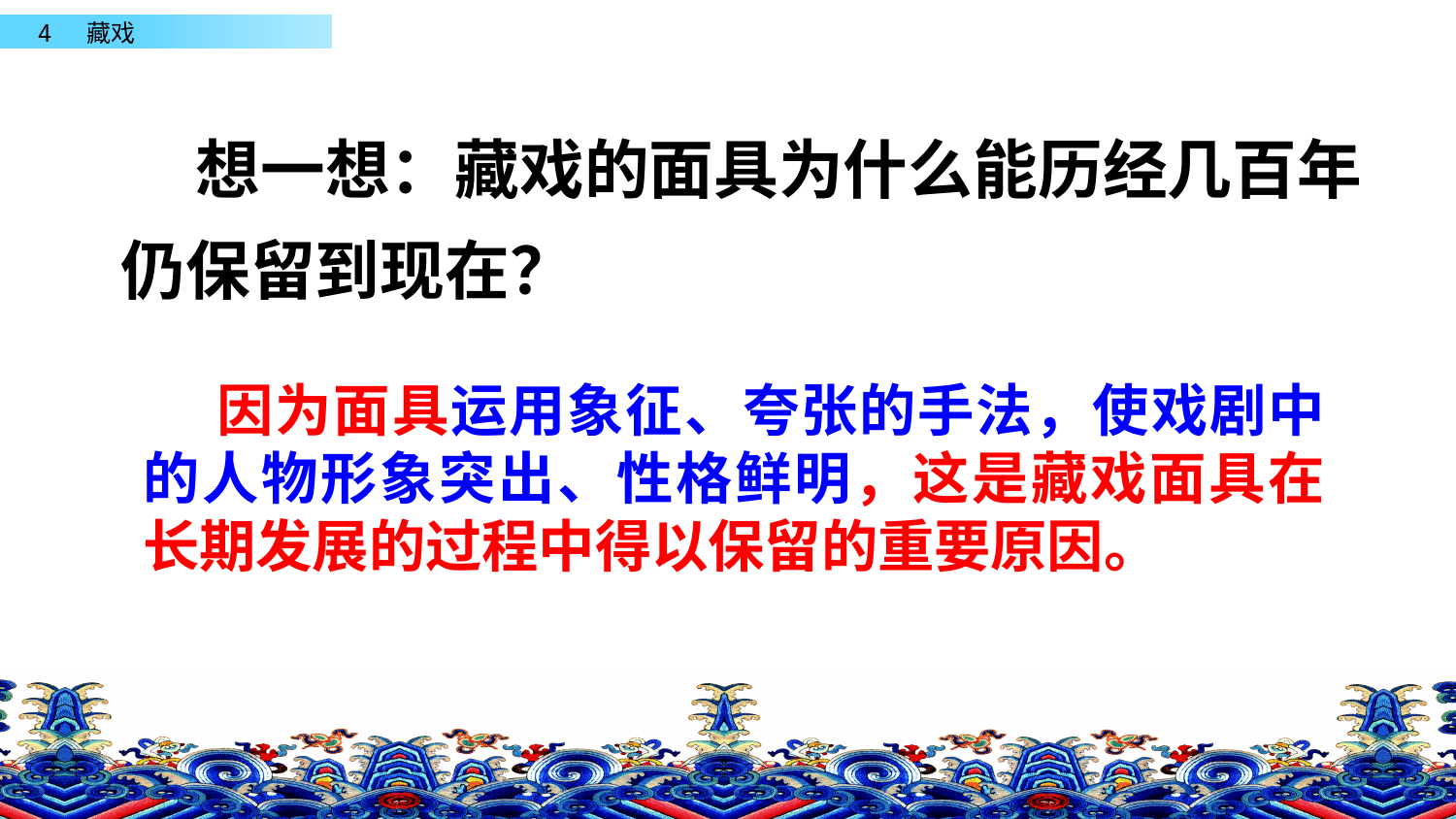

想一想：藏戏的面具为什么能历经几百年仍保留到现在？
    因为面具运用象征、夸张的手法，使戏剧中的人物形象突出、性格鲜明，这是藏戏面具在长期发展的过程中得以保留的重要原因。